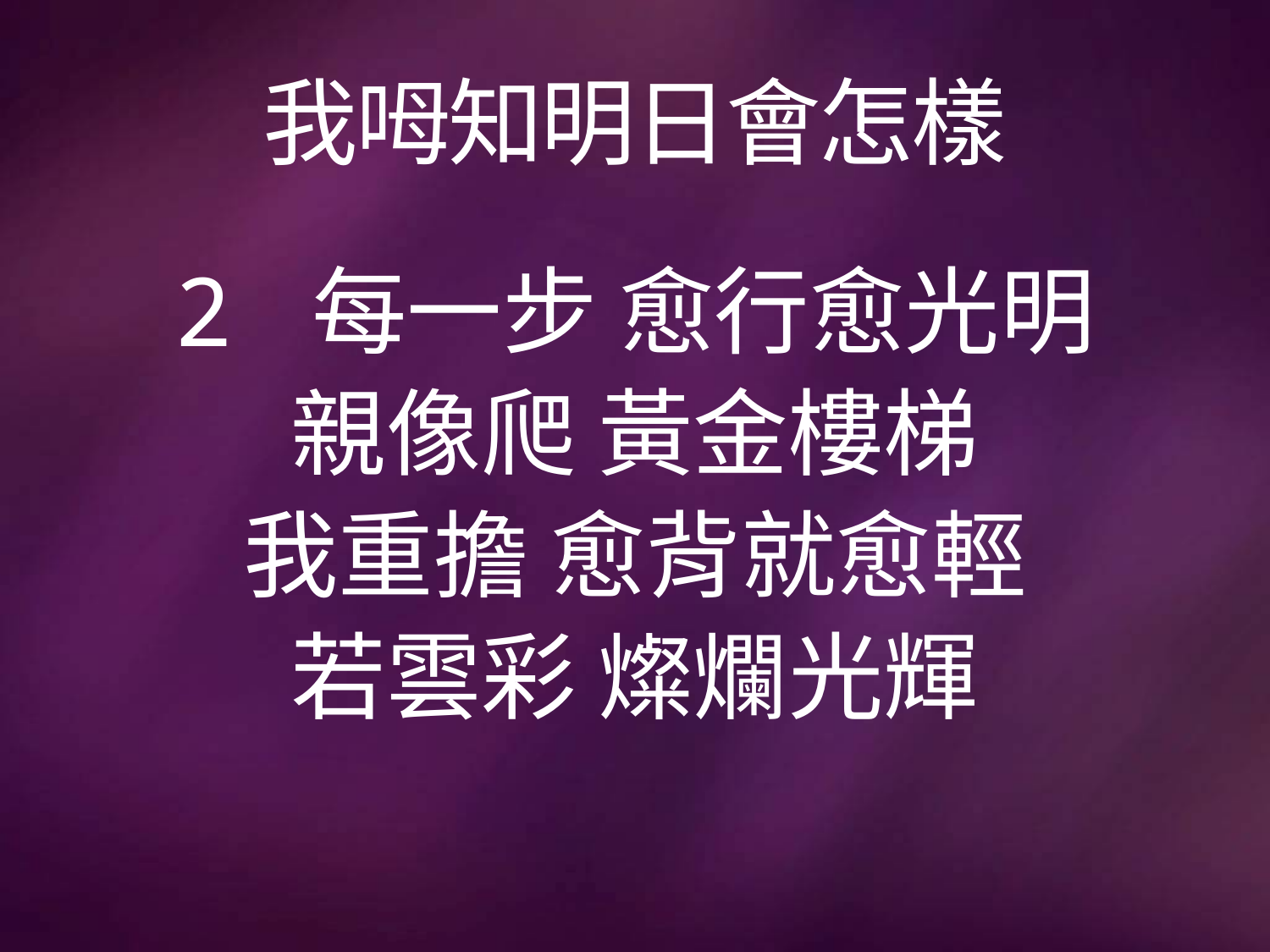

# 我呣知明日會怎樣
2 每一步 愈行愈光明
親像爬 黃金樓梯
我重擔 愈背就愈輕
若雲彩 燦爛光輝